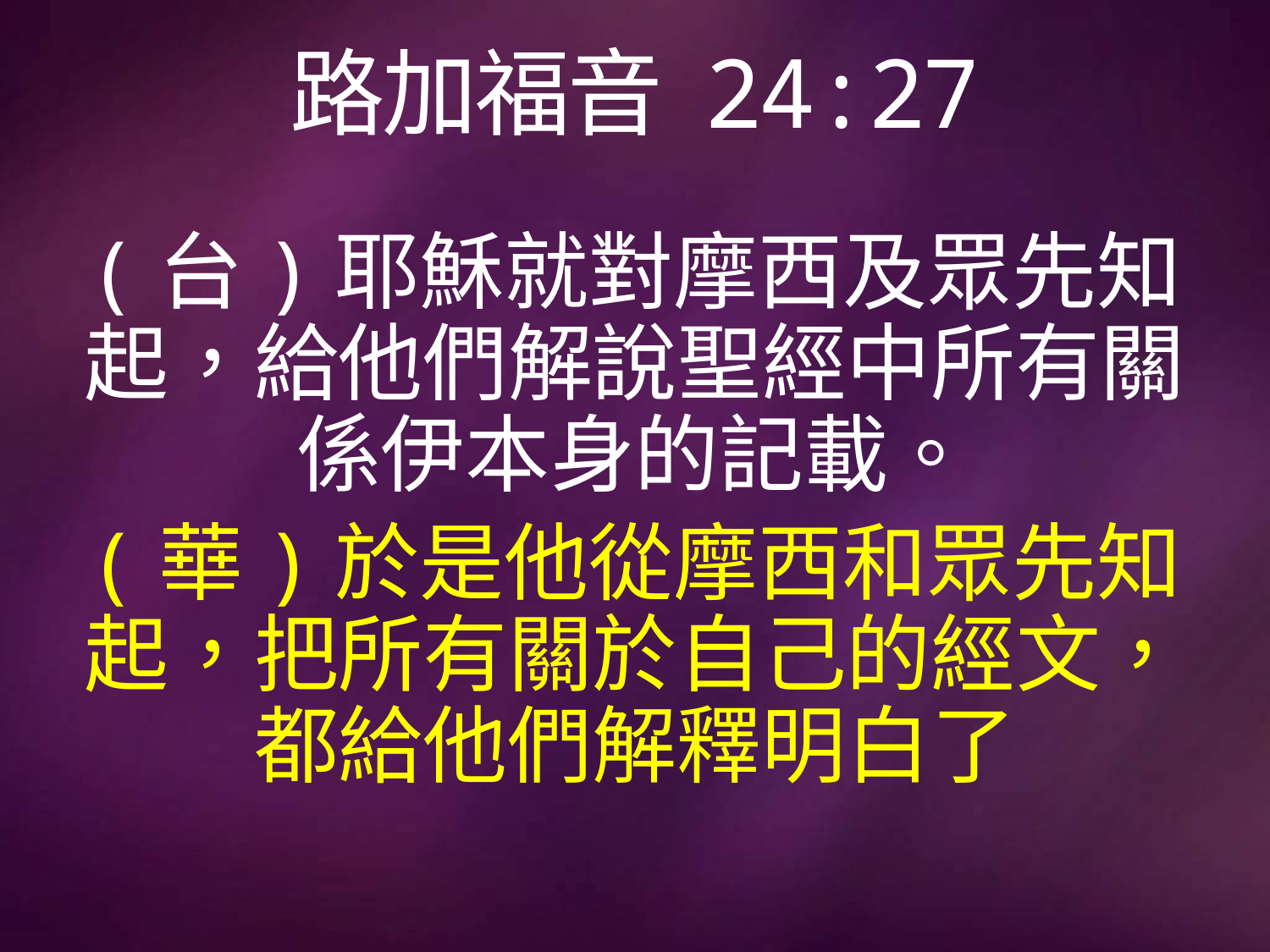

# 路加福音 24:27
(台)耶穌就對摩西及眾先知起，給他們解說聖經中所有關係伊本身的記載。
(華)於是他從摩西和眾先知起，把所有關於自己的經文，都給他們解釋明白了